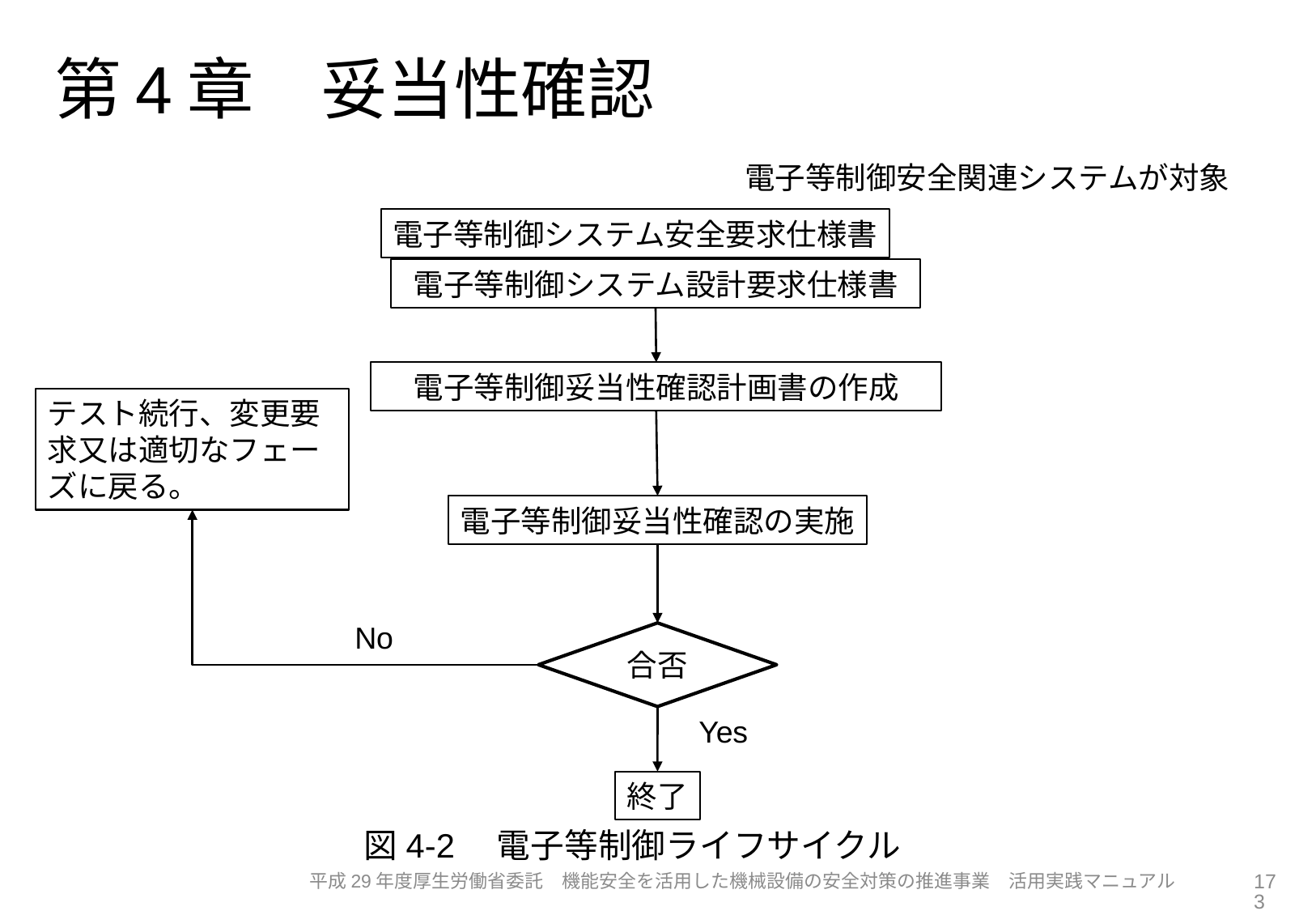

# 第4章　妥当性確認
電子等制御安全関連システムが対象
電子等制御システム安全要求仕様書
電子等制御システム設計要求仕様書
電子等制御妥当性確認計画書の作成
テスト続行、変更要求又は適切なフェーズに戻る。
電子等制御妥当性確認の実施
No
合否
Yes
終了
図4-2　電子等制御ライフサイクル
173
平成29年度厚生労働省委託　機能安全を活用した機械設備の安全対策の推進事業　活用実践マニュアル